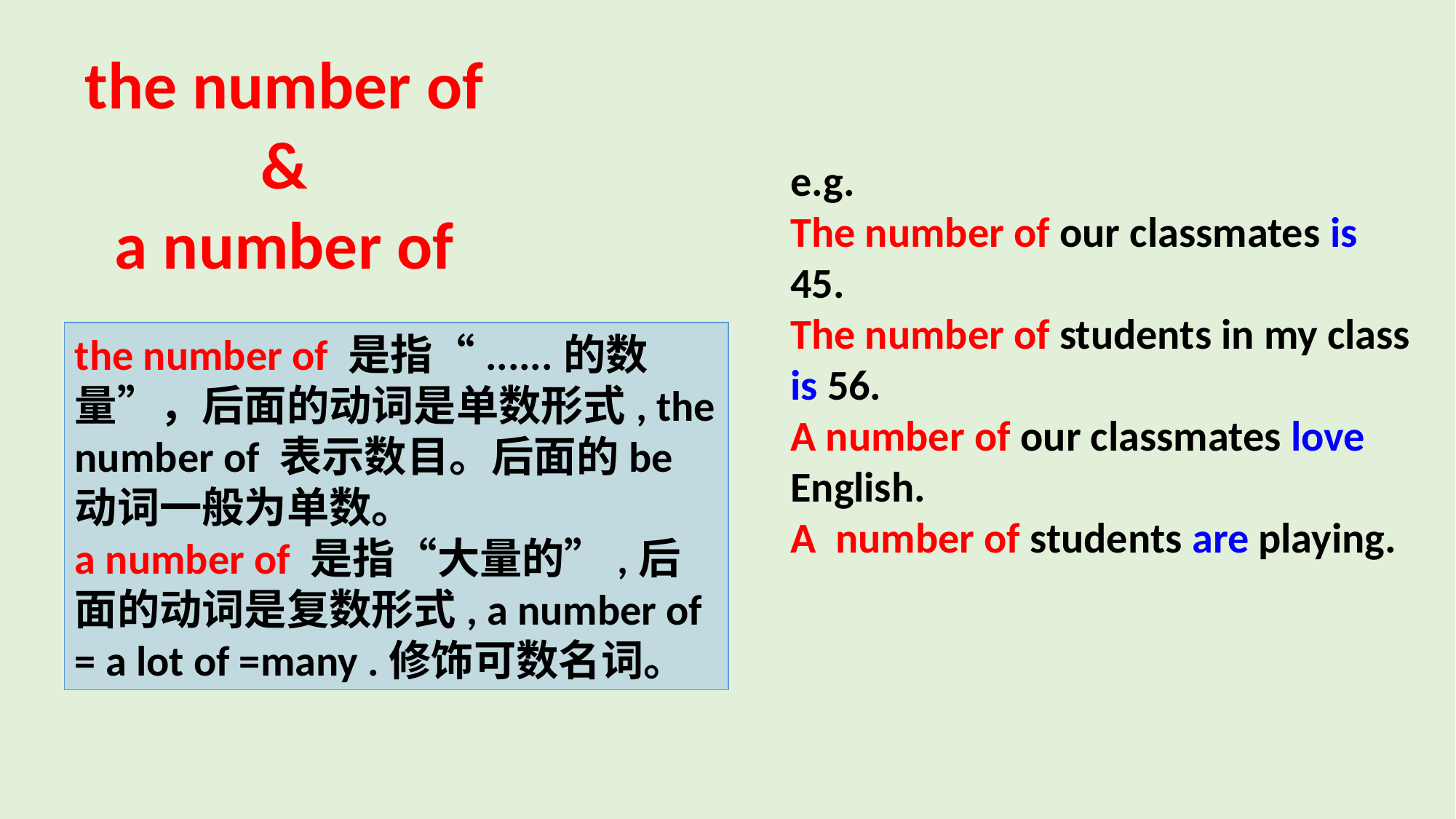

the number of
&
a number of
e.g.
The number of our classmates is 45.
The number of students in my class is 56.
A number of our classmates love English.
A  number of students are playing.
the number of 是指“......的数量”，后面的动词是单数形式, the number of 表示数目。后面的be动词一般为单数。
a number of 是指“大量的”,后面的动词是复数形式, a number of = a lot of =many .修饰可数名词。